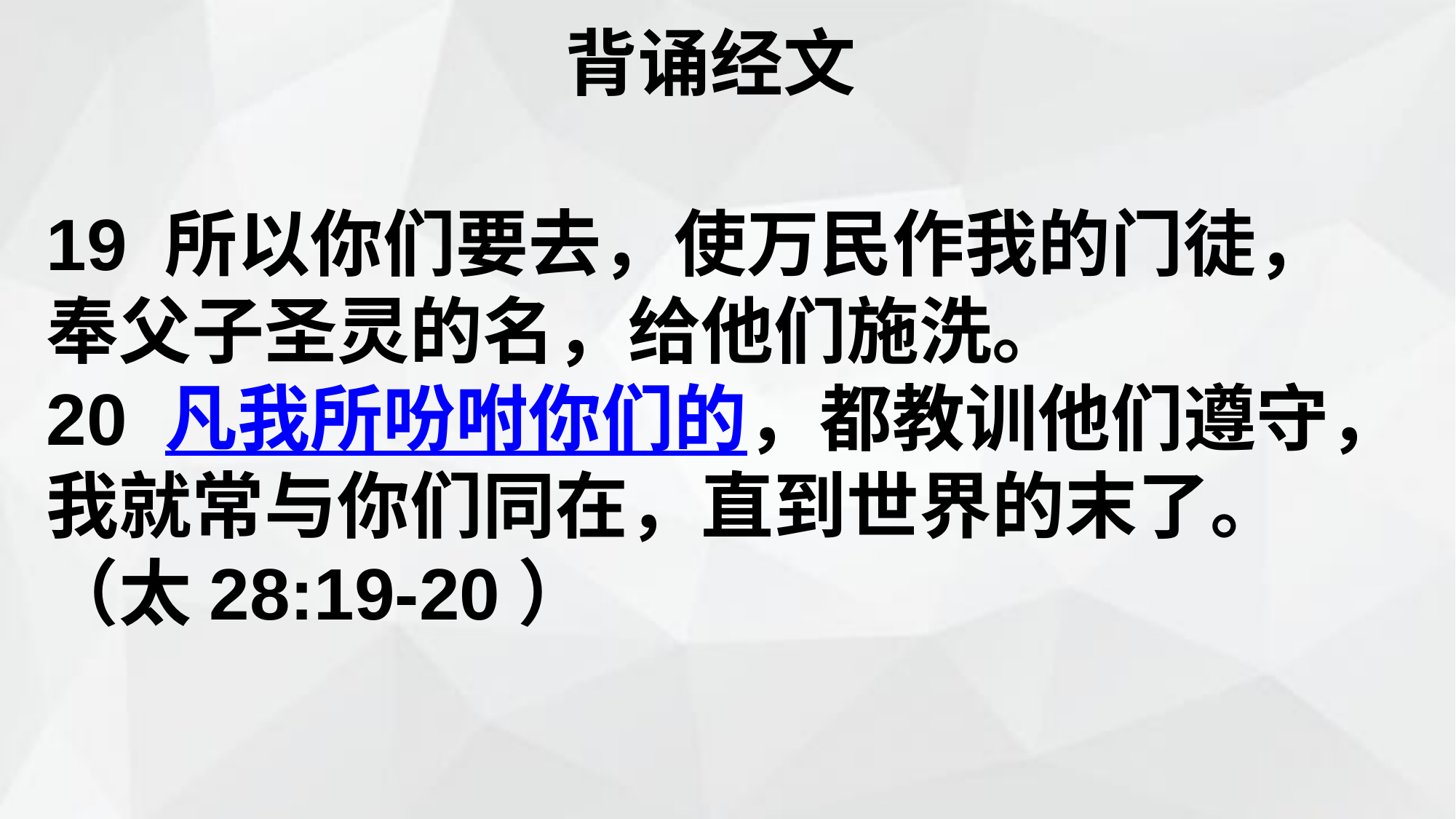

背诵经文
19 所以你们要去，使万民作我的门徒，奉父子圣灵的名，给他们施洗。
20 凡我所吩咐你们的，都教训他们遵守，我就常与你们同在，直到世界的末了。 （太28:19-20）

30